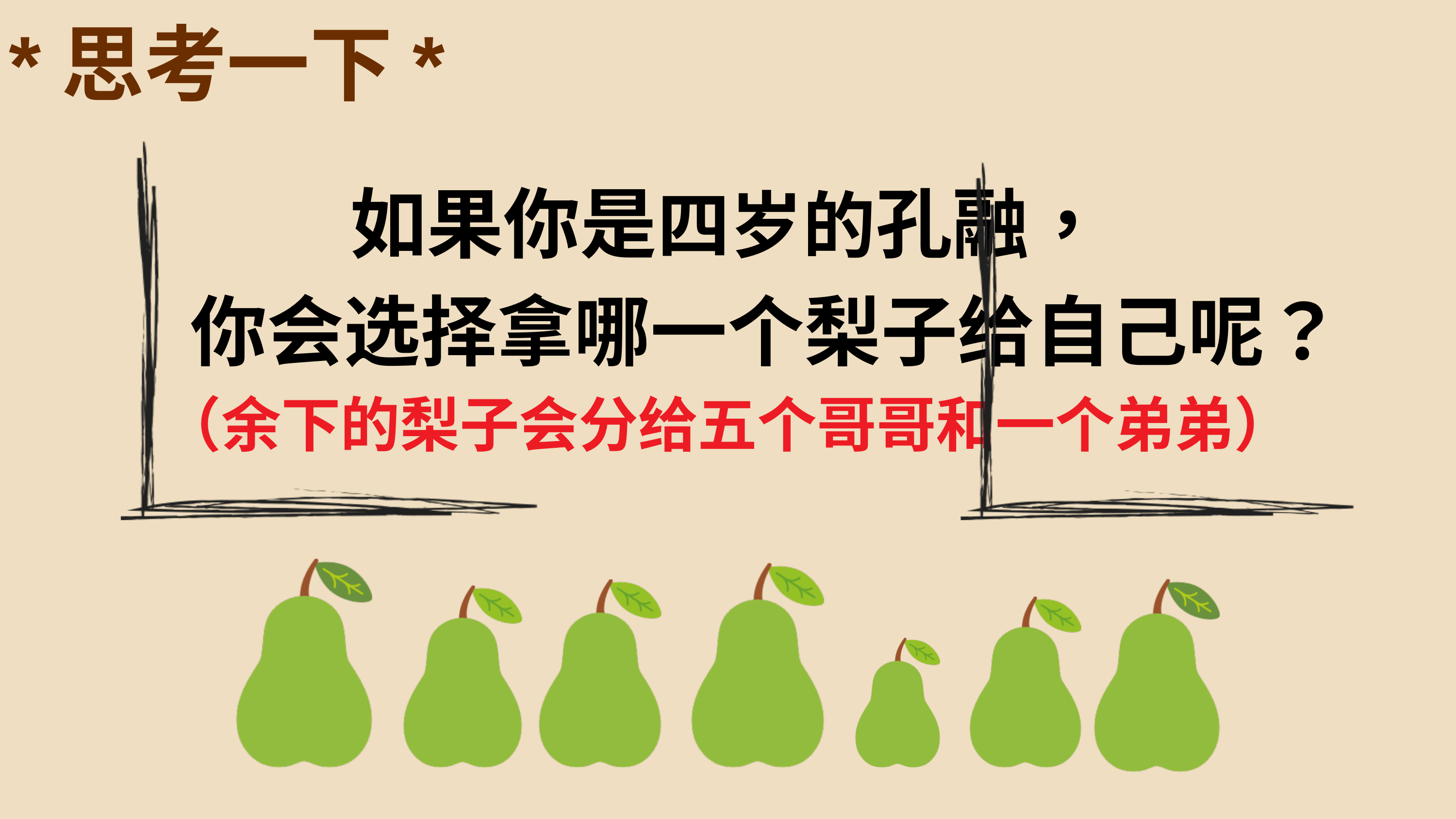

*思考一下*

如果你是四岁的孔融，
你会选择拿哪一个梨子给自己呢？
（余下的梨子会分给五个哥哥和一个弟弟）